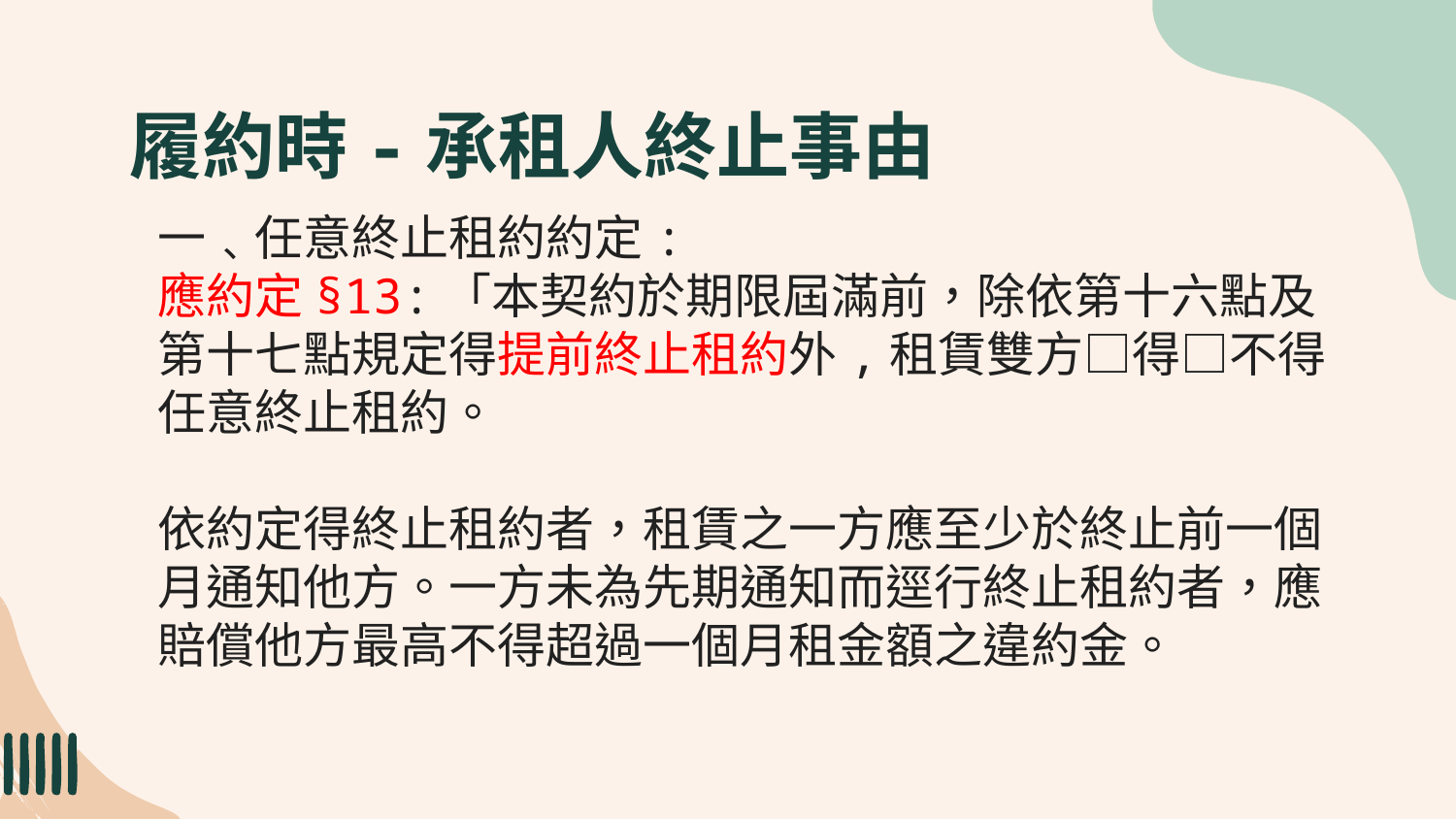

# 履約時-承租人終止事由
一﹑任意終止租約約定:
應約定§13:「本契約於期限屆滿前，除依第十六點及第十七點規定得提前終止租約外,租賃雙方□得□不得任意終止租約。

依約定得終止租約者，租賃之一方應至少於終止前一個月通知他方。一方未為先期通知而逕行終止租約者，應賠償他方最高不得超過一個月租金額之違約金。